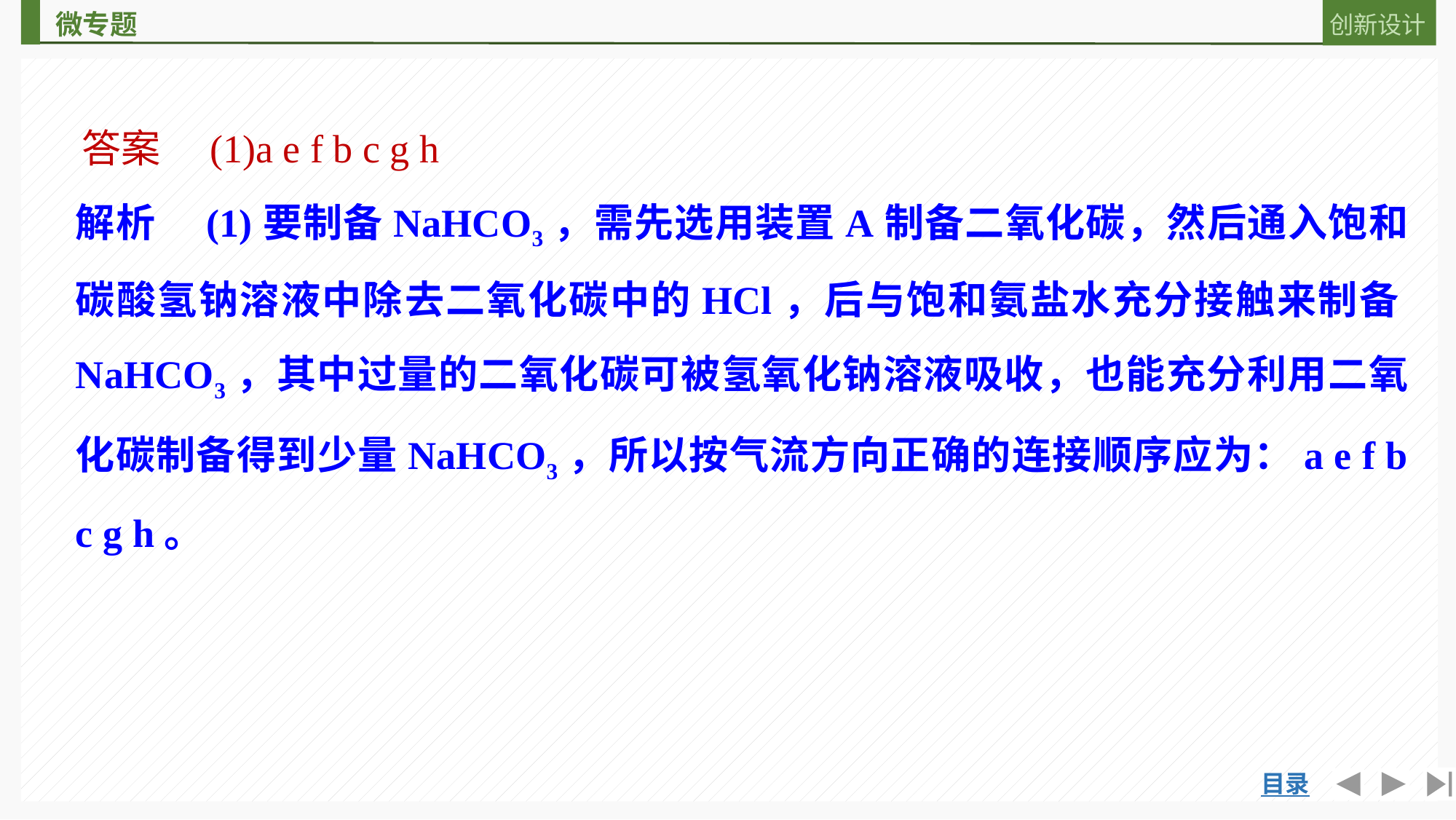

答案　(1)a e f b c g h
解析　(1)要制备NaHCO3，需先选用装置A制备二氧化碳，然后通入饱和碳酸氢钠溶液中除去二氧化碳中的HCl，后与饱和氨盐水充分接触来制备NaHCO3，其中过量的二氧化碳可被氢氧化钠溶液吸收，也能充分利用二氧化碳制备得到少量NaHCO3，所以按气流方向正确的连接顺序应为：a e f b c g h。